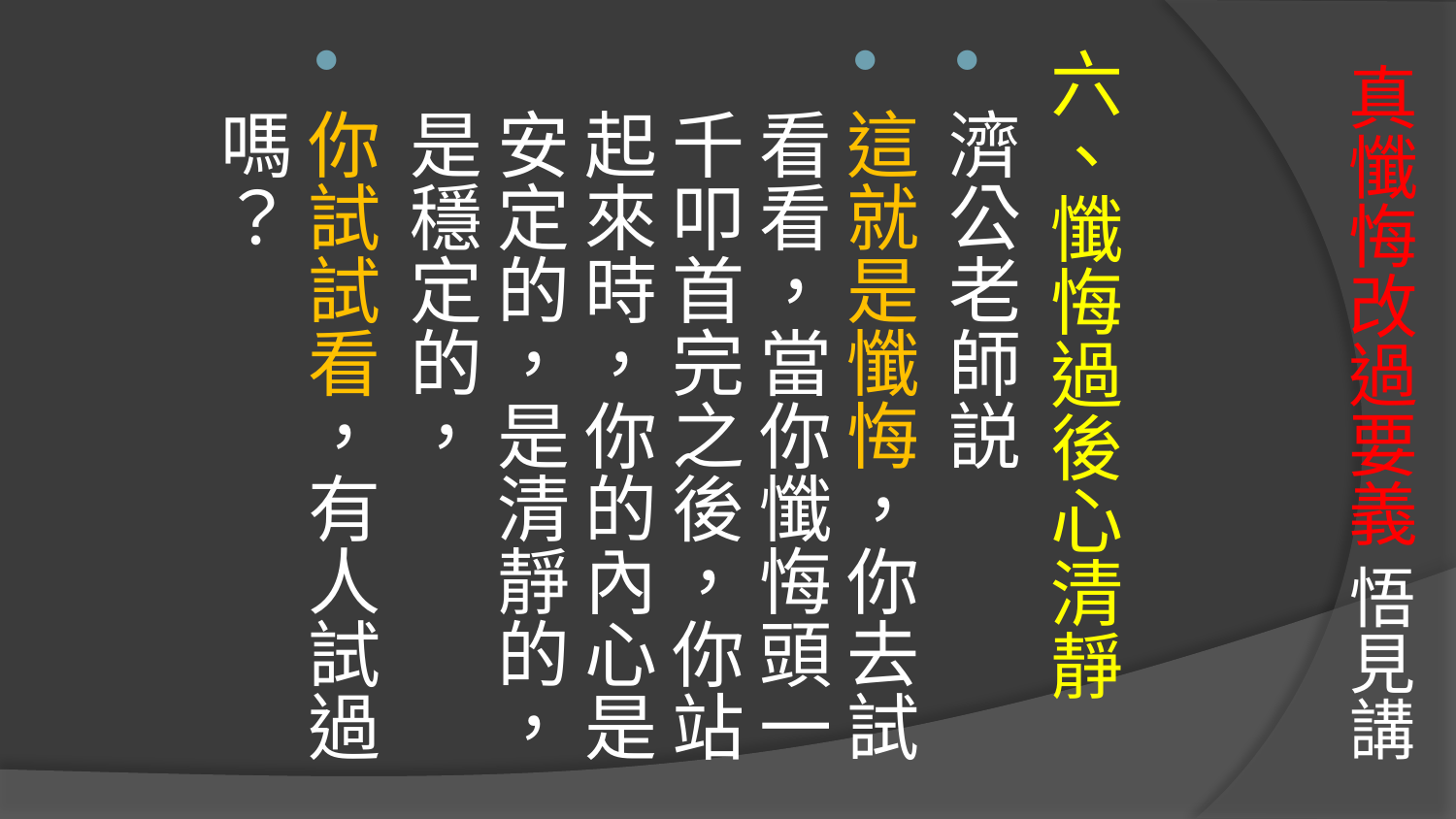

六、懺悔過後心清靜
濟公老師説
這就是懺悔，你去試看看，當你懺悔頭一千叩首完之後，你站起來時，你的內心是安定的，是清靜的，是穩定的，
你試試看，有人試過嗎？
# 真懺悔改過要義 悟見講